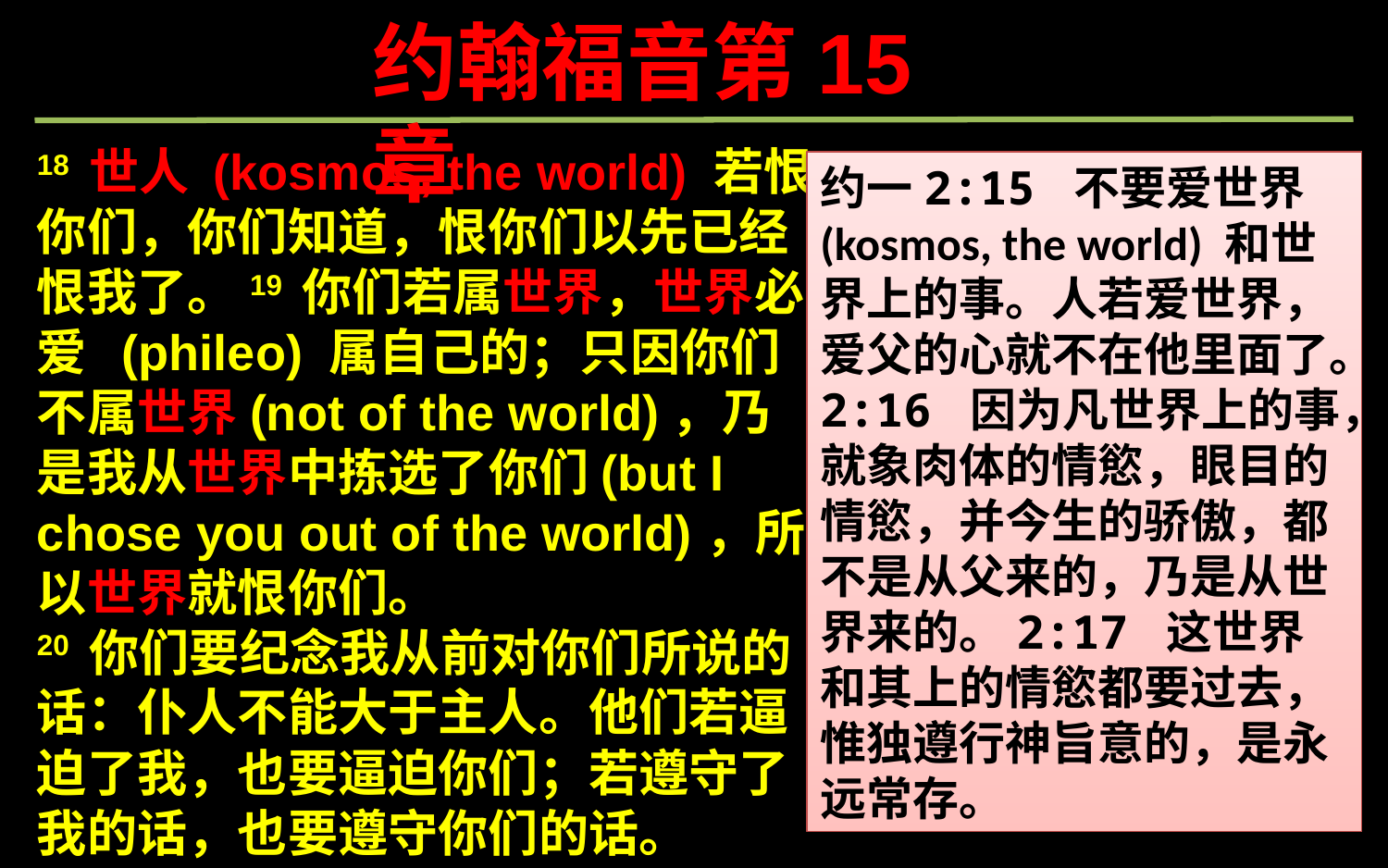

约翰福音第15章
18 世人 (kosmos, the world) 若恨你们，你们知道，恨你们以先已经恨我了。19 你们若属世界，世界必爱  (phileo) 属自己的；只因你们不属世界(not of the world)，乃是我从世界中拣选了你们(but I chose you out of the world)，所以世界就恨你们。
20 你们要纪念我从前对你们所说的话：仆人不能大于主人。他们若逼迫了我，也要逼迫你们；若遵守了我的话，也要遵守你们的话。
约一2:15 不要爱世界(kosmos, the world) 和世界上的事。人若爱世界，爱父的心就不在他里面了。2:16 因为凡世界上的事，就象肉体的情慾，眼目的情慾，并今生的骄傲，都不是从父来的，乃是从世界来的。2:17 这世界和其上的情慾都要过去，惟独遵行神旨意的，是永远常存。